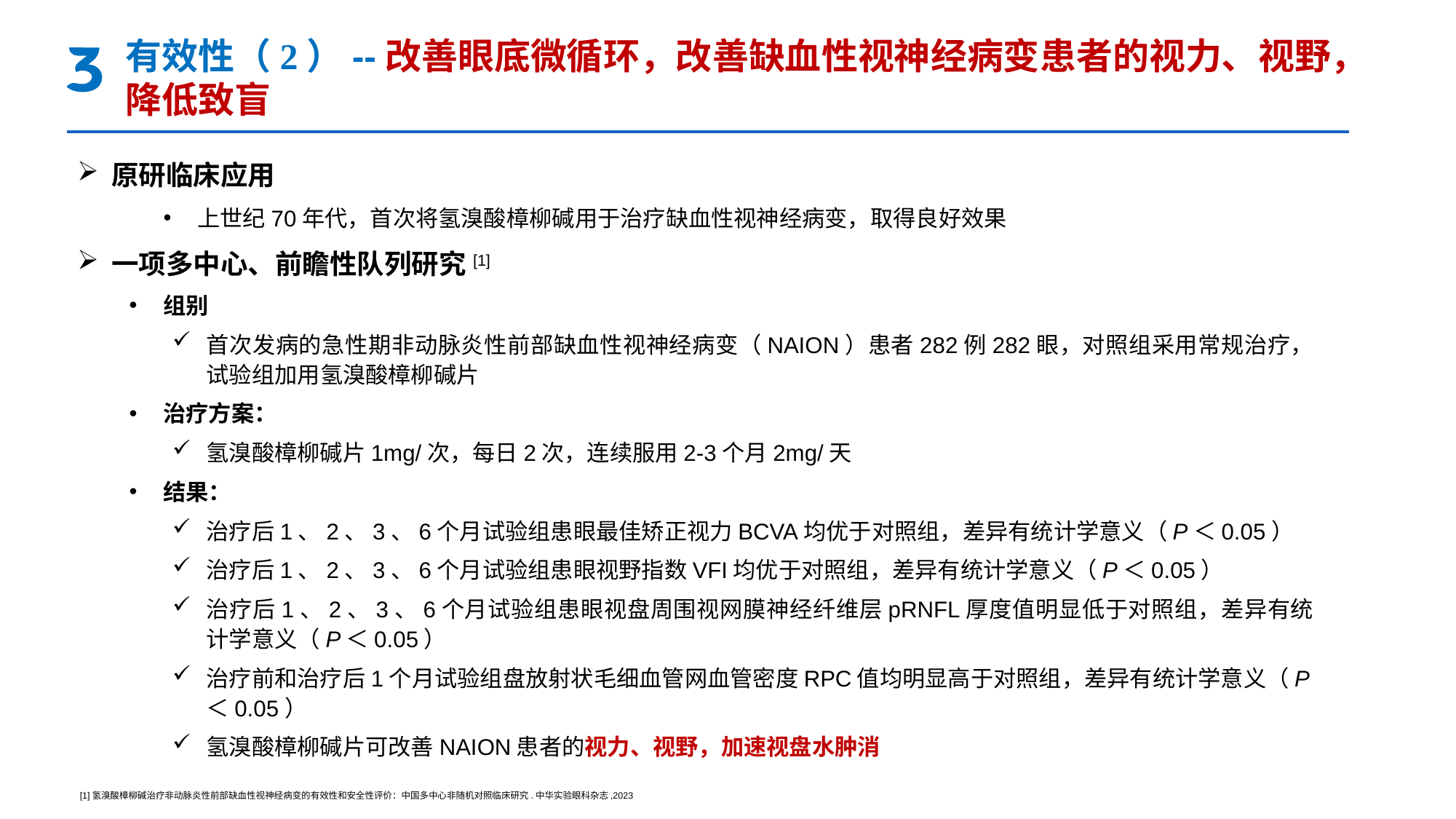

有效性（2）--改善眼底微循环，改善缺血性视神经病变患者的视力、视野，降低致盲

原研临床应用
上世纪70年代，首次将氢溴酸樟柳碱用于治疗缺血性视神经病变，取得良好效果
一项多中心、前瞻性队列研究[1]
组别
首次发病的急性期非动脉炎性前部缺血性视神经病变（NAION）患者282例282眼，对照组采用常规治疗，试验组加用氢溴酸樟柳碱片
治疗方案：
氢溴酸樟柳碱片1mg/次，每日2次，连续服用2-3个月2mg/天
结果：
治疗后1、2、3、6个月试验组患眼最佳矫正视力BCVA均优于对照组，差异有统计学意义（P＜0.05）
治疗后1、2、3、6个月试验组患眼视野指数VFI均优于对照组，差异有统计学意义（P＜0.05）
治疗后1、2、3、6个月试验组患眼视盘周围视网膜神经纤维层pRNFL厚度值明显低于对照组，差异有统计学意义（P＜0.05）
治疗前和治疗后1个月试验组盘放射状毛细血管网血管密度RPC值均明显高于对照组，差异有统计学意义（P＜0.05）
氢溴酸樟柳碱片可改善NAION患者的视力、视野，加速视盘水肿消
[1]氢溴酸樟柳碱治疗非动脉炎性前部缺血性视神经病变的有效性和安全性评价：中国多中心非随机对照临床研究.中华实验眼科杂志,2023